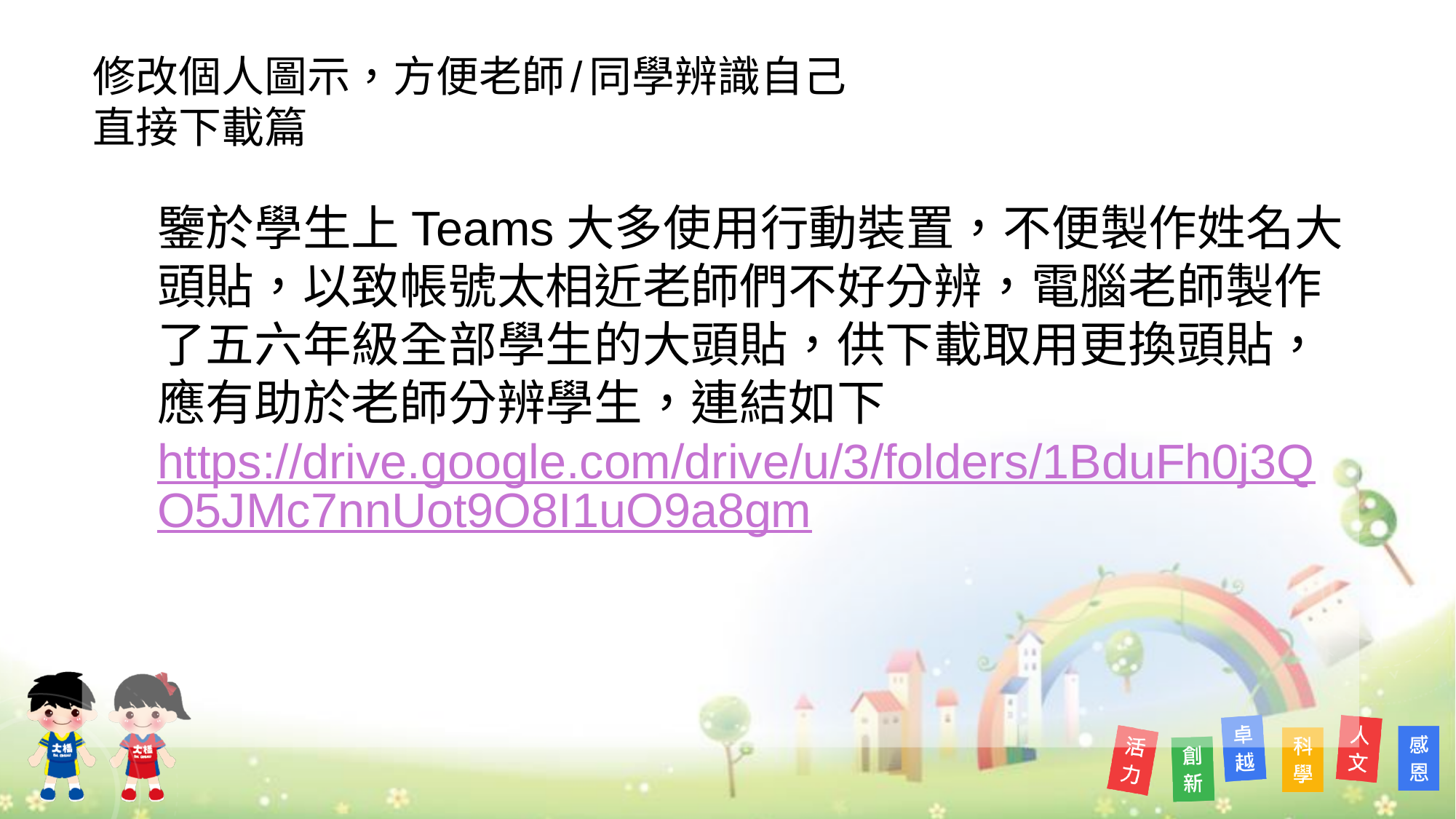

# 修改個人圖示，方便老師/同學辨識自己 直接下載篇
鑒於學生上Teams大多使用行動裝置，不便製作姓名大頭貼，以致帳號太相近老師們不好分辨，電腦老師製作了五六年級全部學生的大頭貼，供下載取用更換頭貼，應有助於老師分辨學生，連結如下
https://drive.google.com/drive/u/3/folders/1BduFh0j3QO5JMc7nnUot9O8I1uO9a8gm